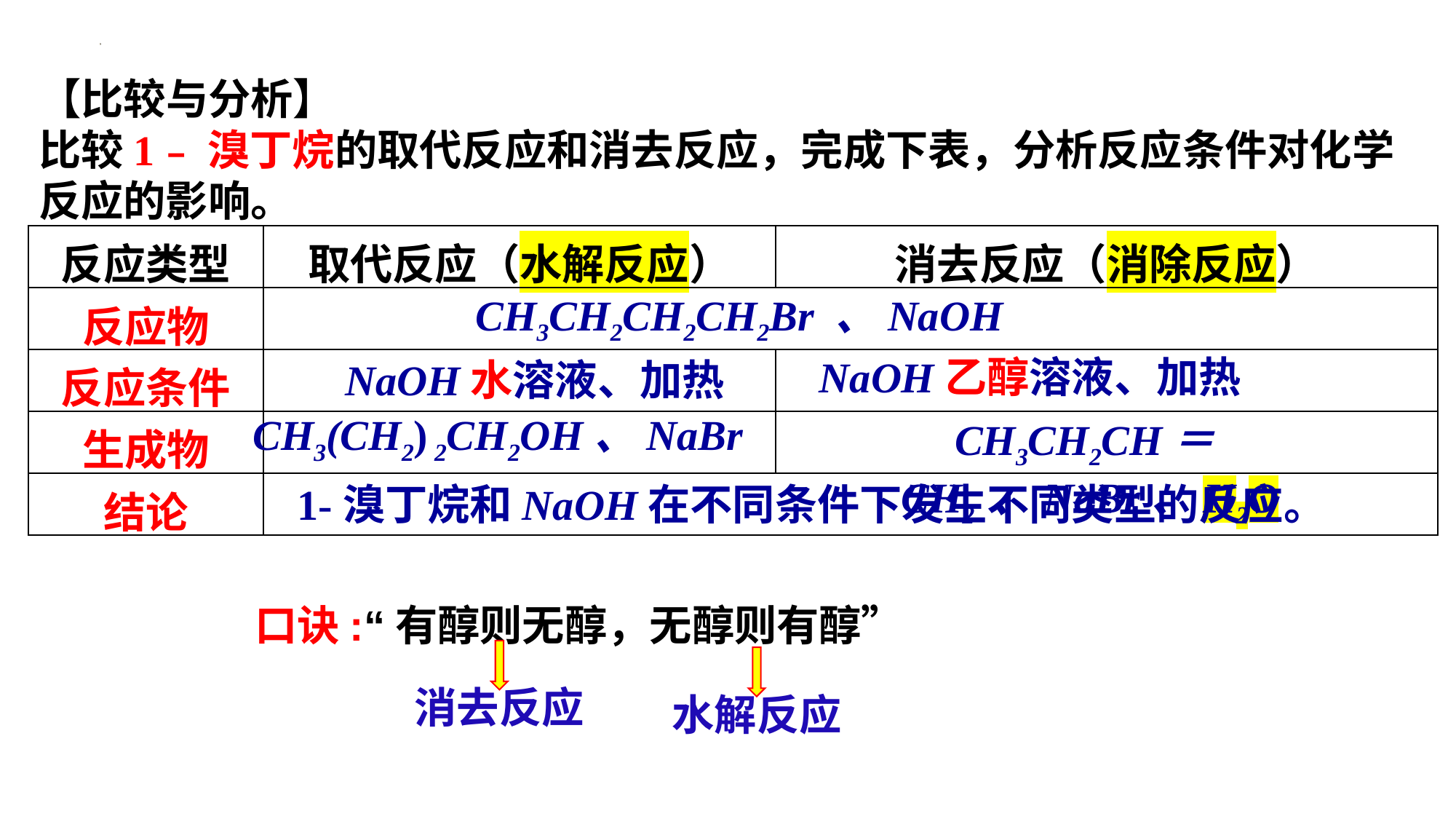

【比较与分析】
比较1﹣溴丁烷的取代反应和消去反应，完成下表，分析反应条件对化学反应的影响。

| 反应类型 | 取代反应（水解反应） | 消去反应（消除反应） |
| --- | --- | --- |
| 反应物 |  |  |
| 反应条件 |  |  |
| 生成物 |  |  |
| 结论 |  |  |
CH3CH2CH2CH2Br 、NaOH
NaOH乙醇溶液、加热
NaOH水溶液、加热
CH3(CH2) 2CH2OH、NaBr
CH3CH2CH＝CH2 、NaBr、H2O
1-溴丁烷和NaOH在不同条件下发生不同类型的反应。
口诀:“有醇则无醇，无醇则有醇”

消去反应
水解反应